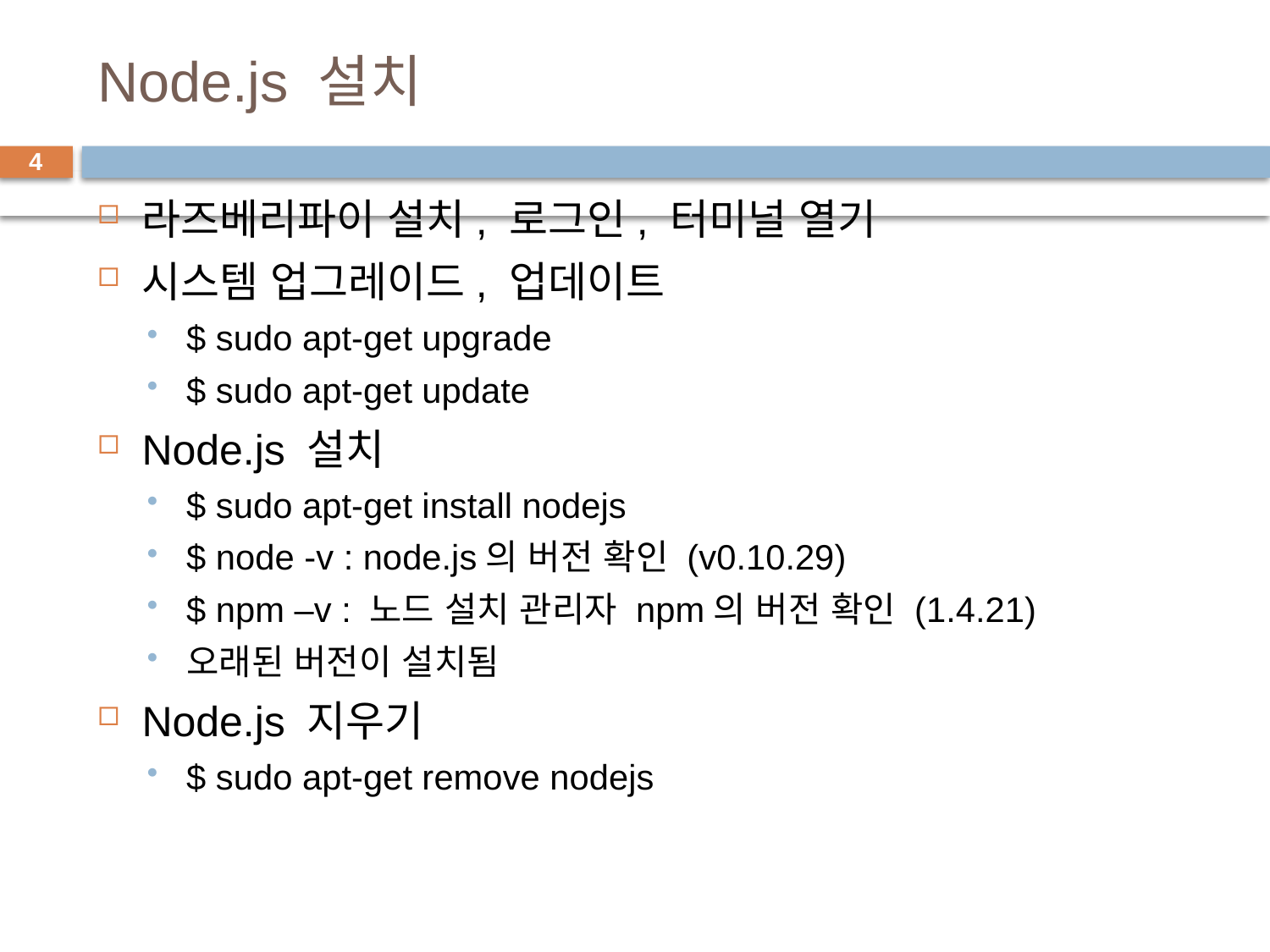

# Node.js 설치
4
라즈베리파이 설치, 로그인, 터미널 열기
시스템 업그레이드, 업데이트
$ sudo apt-get upgrade
$ sudo apt-get update
Node.js 설치
$ sudo apt-get install nodejs
$ node -v : node.js의 버전 확인 (v0.10.29)
$ npm –v : 노드 설치 관리자 npm의 버전 확인 (1.4.21)
오래된 버전이 설치됨
Node.js 지우기
$ sudo apt-get remove nodejs